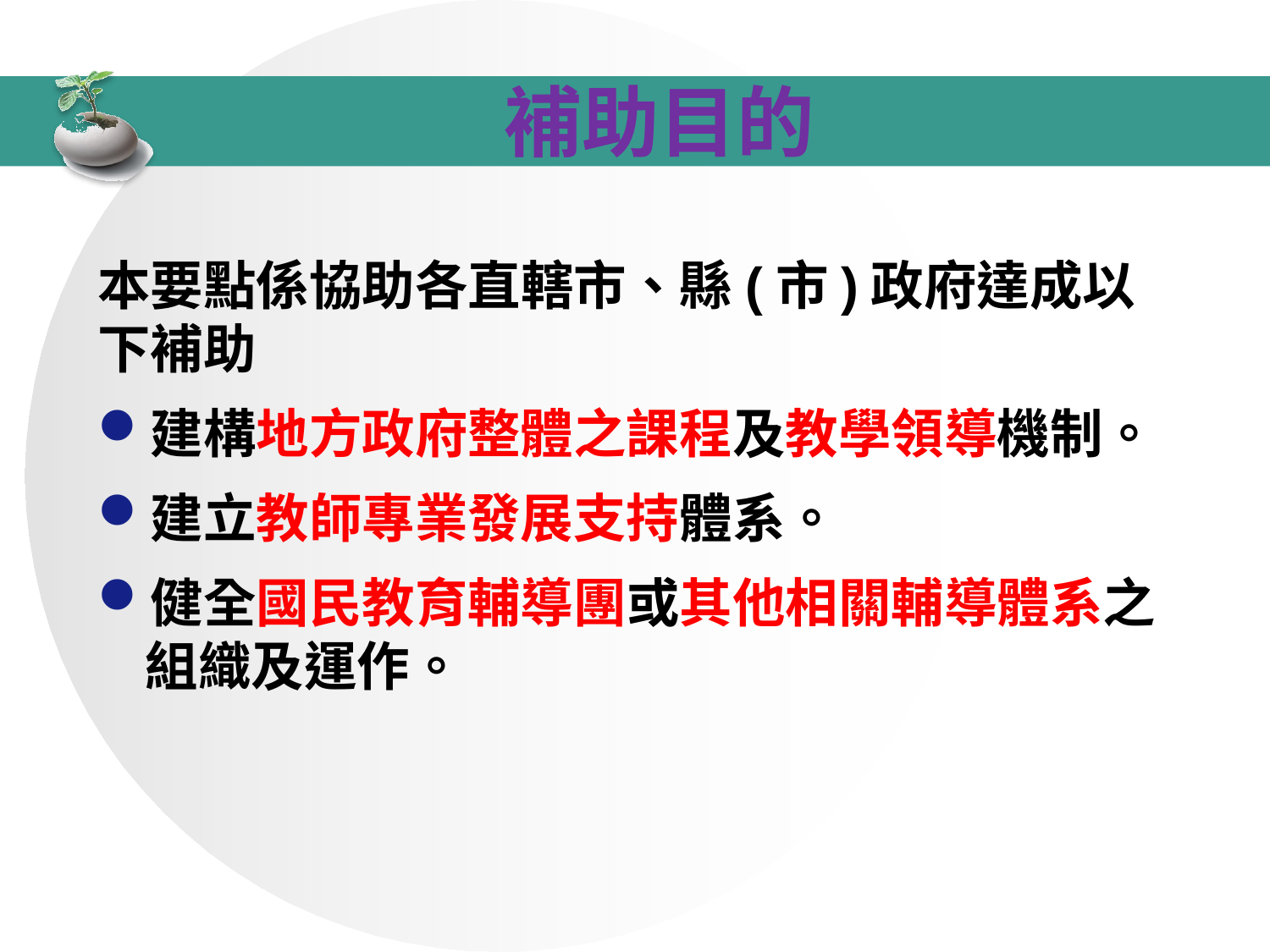

# 補助目的
本要點係協助各直轄市、縣(市)政府達成以下補助
建構地方政府整體之課程及教學領導機制。
建立教師專業發展支持體系。
健全國民教育輔導團或其他相關輔導體系之組織及運作。